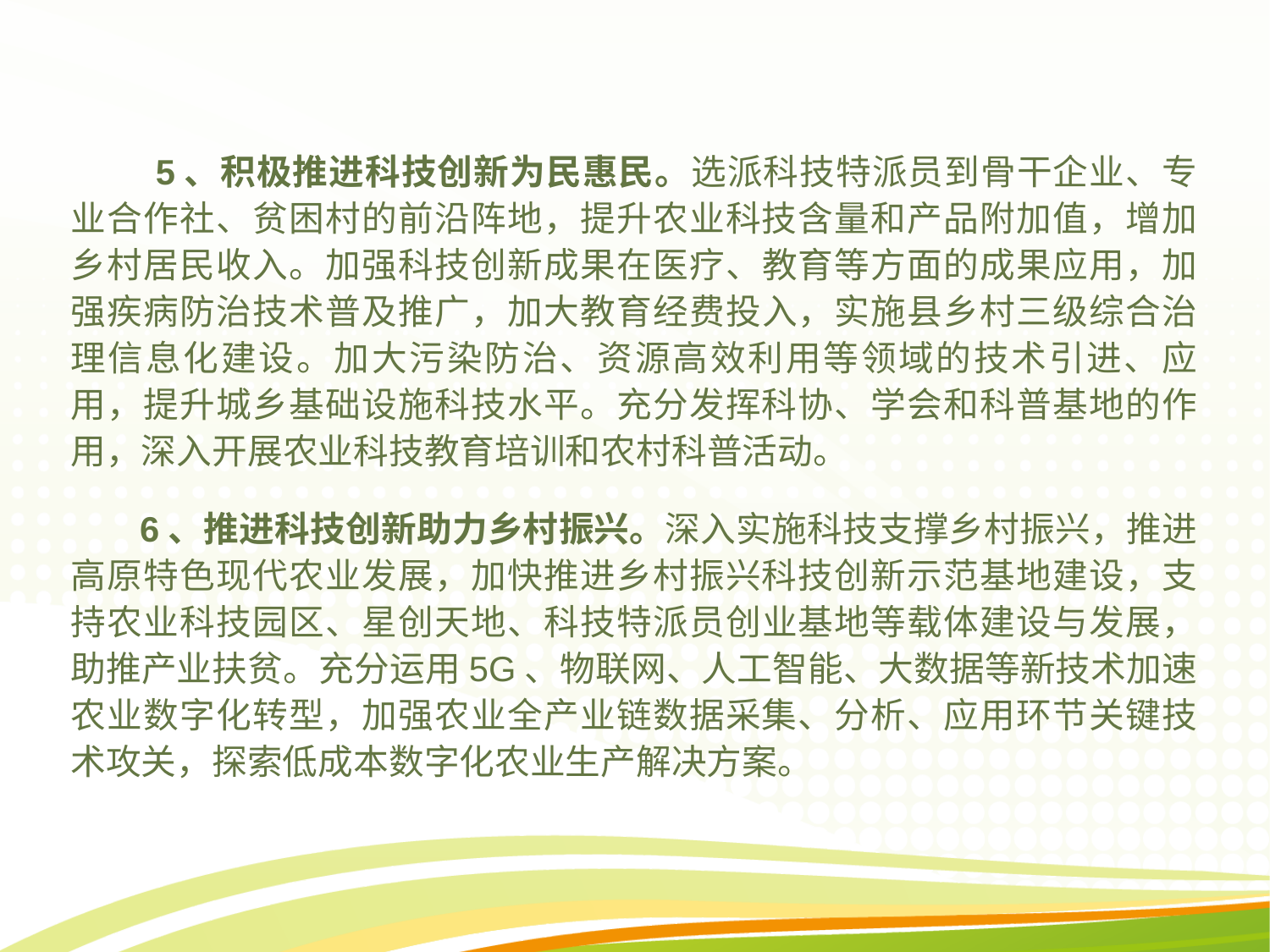

5、积极推进科技创新为民惠民。选派科技特派员到骨干企业、专业合作社、贫困村的前沿阵地，提升农业科技含量和产品附加值，增加乡村居民收入。加强科技创新成果在医疗、教育等方面的成果应用，加强疾病防治技术普及推广，加大教育经费投入，实施县乡村三级综合治理信息化建设。加大污染防治、资源高效利用等领域的技术引进、应用，提升城乡基础设施科技水平。充分发挥科协、学会和科普基地的作用，深入开展农业科技教育培训和农村科普活动。
       6、推进科技创新助力乡村振兴。深入实施科技支撑乡村振兴，推进高原特色现代农业发展，加快推进乡村振兴科技创新示范基地建设，支持农业科技园区、星创天地、科技特派员创业基地等载体建设与发展，助推产业扶贫。充分运用5G、物联网、人工智能、大数据等新技术加速农业数字化转型，加强农业全产业链数据采集、分析、应用环节关键技术攻关，探索低成本数字化农业生产解决方案。